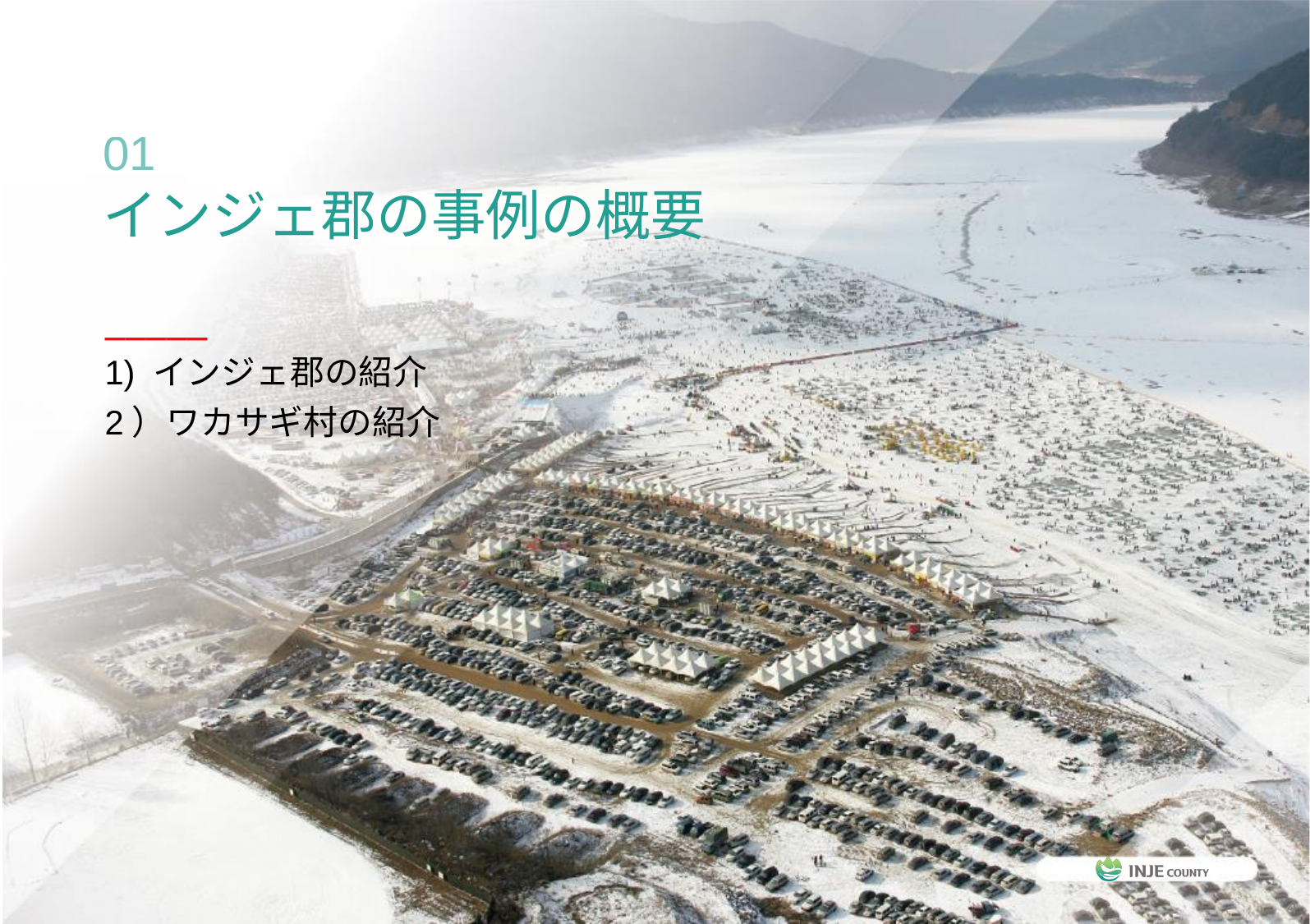

01
インジェ郡の事例の概要
_____
1) インジェ郡の紹介
2）ワカサギ村の紹介
4